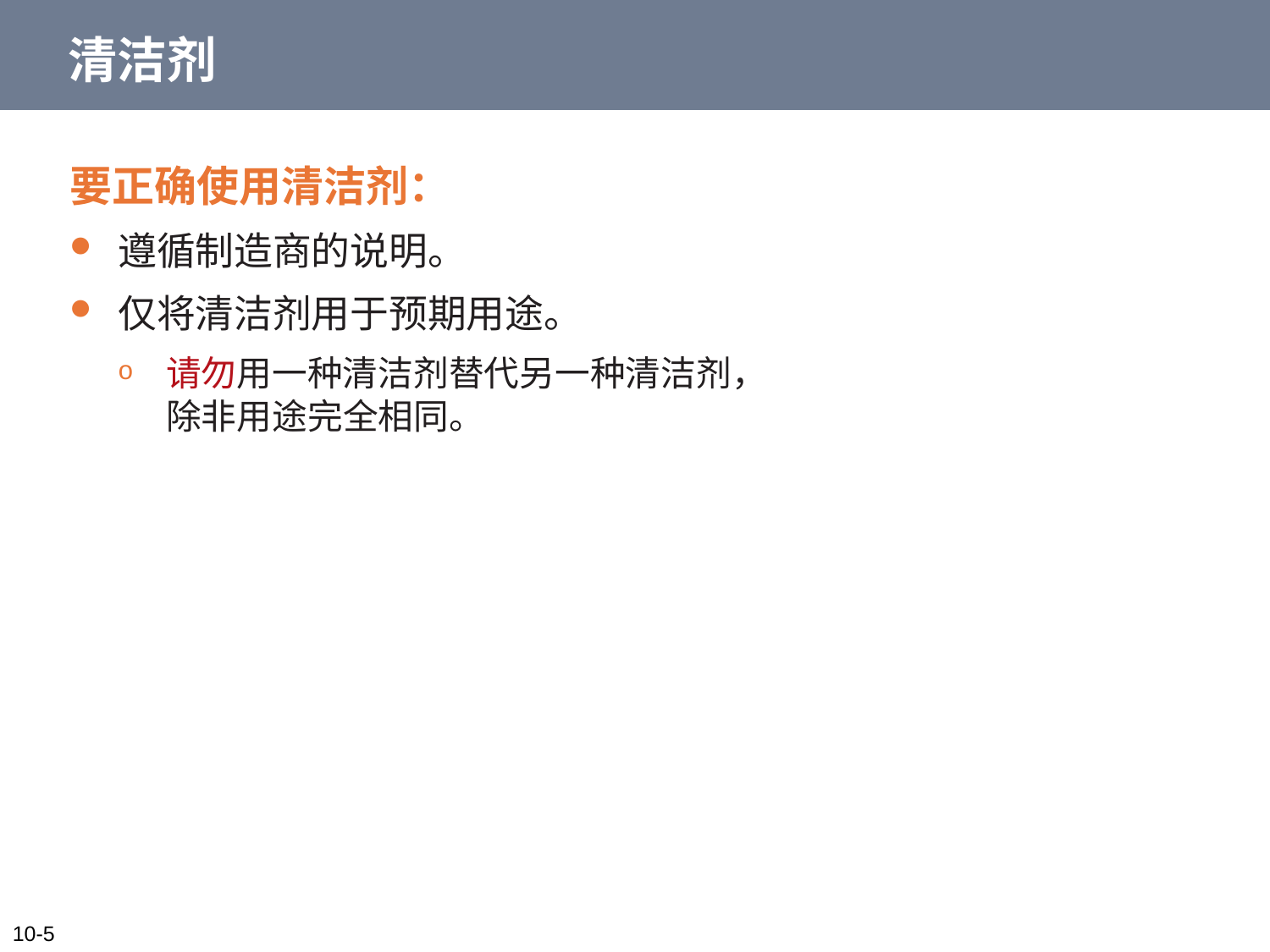

# 清洁剂
要正确使用清洁剂：
遵循制造商的说明。
仅将清洁剂用于预期用途。
请勿用一种清洁剂替代另一种清洁剂，除非用途完全相同。
10-5